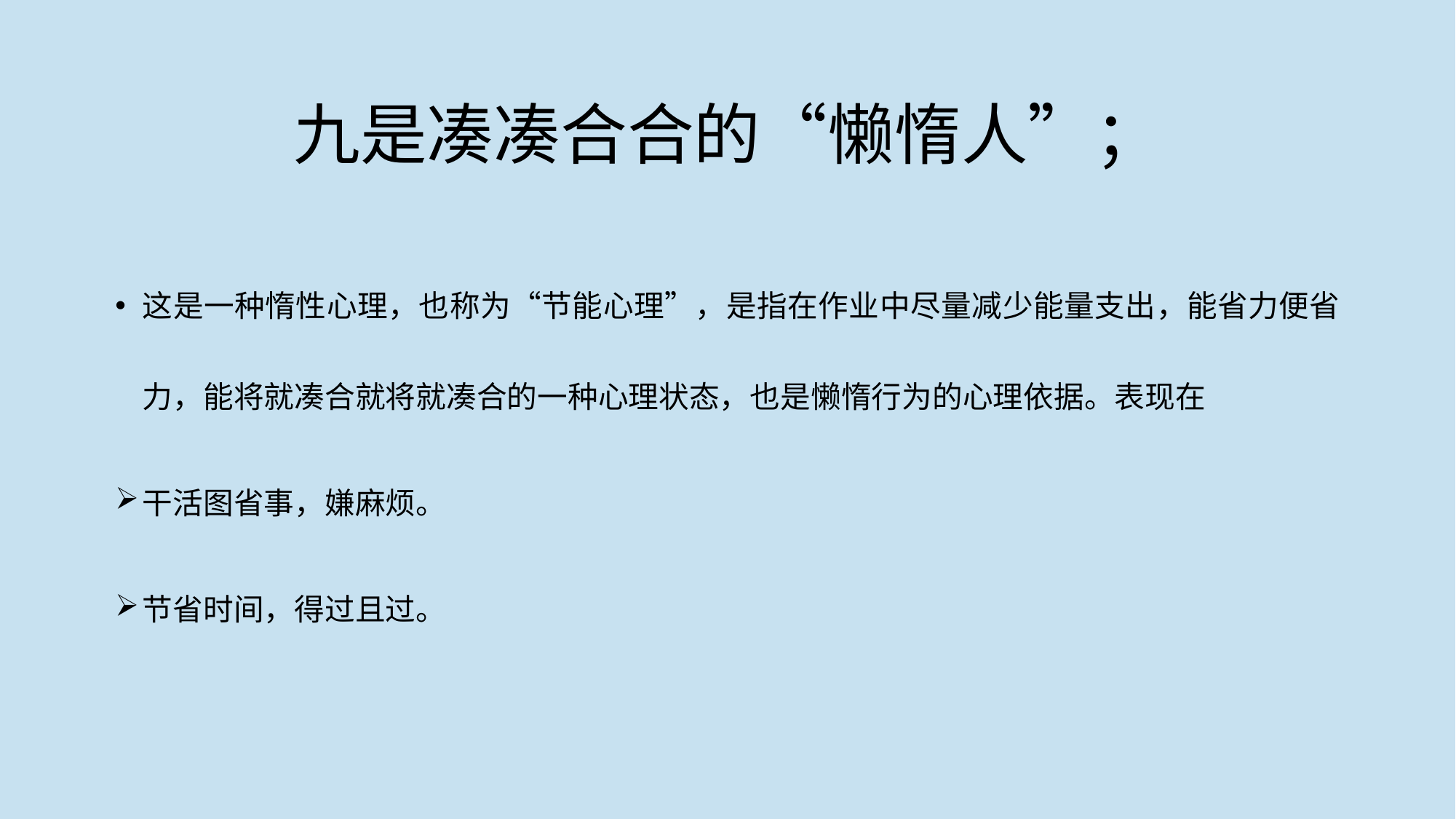

九是凑凑合合的“懒惰人”；
这是一种惰性心理，也称为“节能心理”，是指在作业中尽量减少能量支出，能省力便省力，能将就凑合就将就凑合的一种心理状态，也是懒惰行为的心理依据。表现在
干活图省事，嫌麻烦。
节省时间，得过且过。